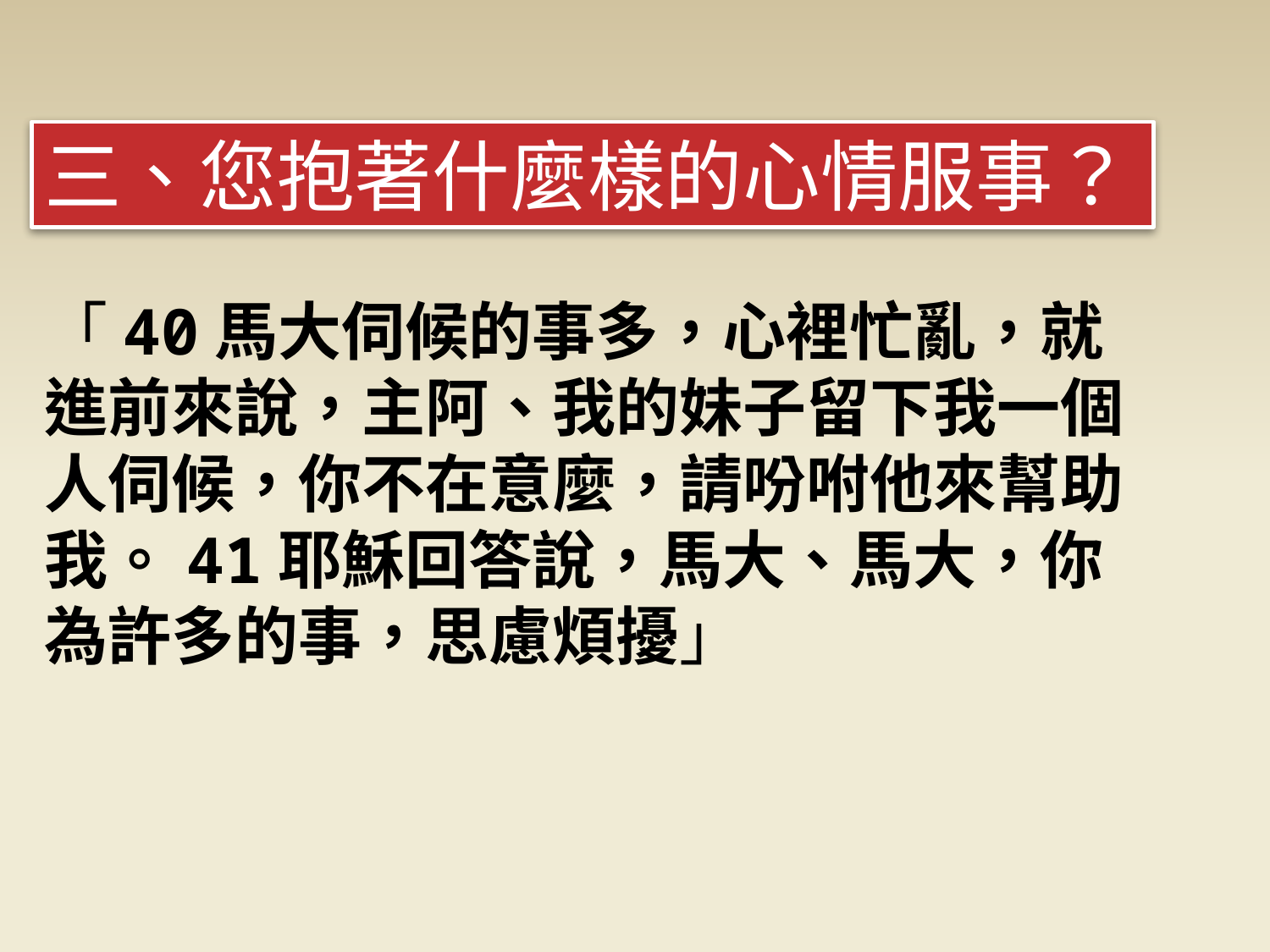

三、您抱著什麼樣的心情服事？
「40馬大伺候的事多，心裡忙亂，就進前來說，主阿、我的妹子留下我一個人伺候，你不在意麼，請吩咐他來幫助我。41耶穌回答說，馬大、馬大，你為許多的事，思慮煩擾」